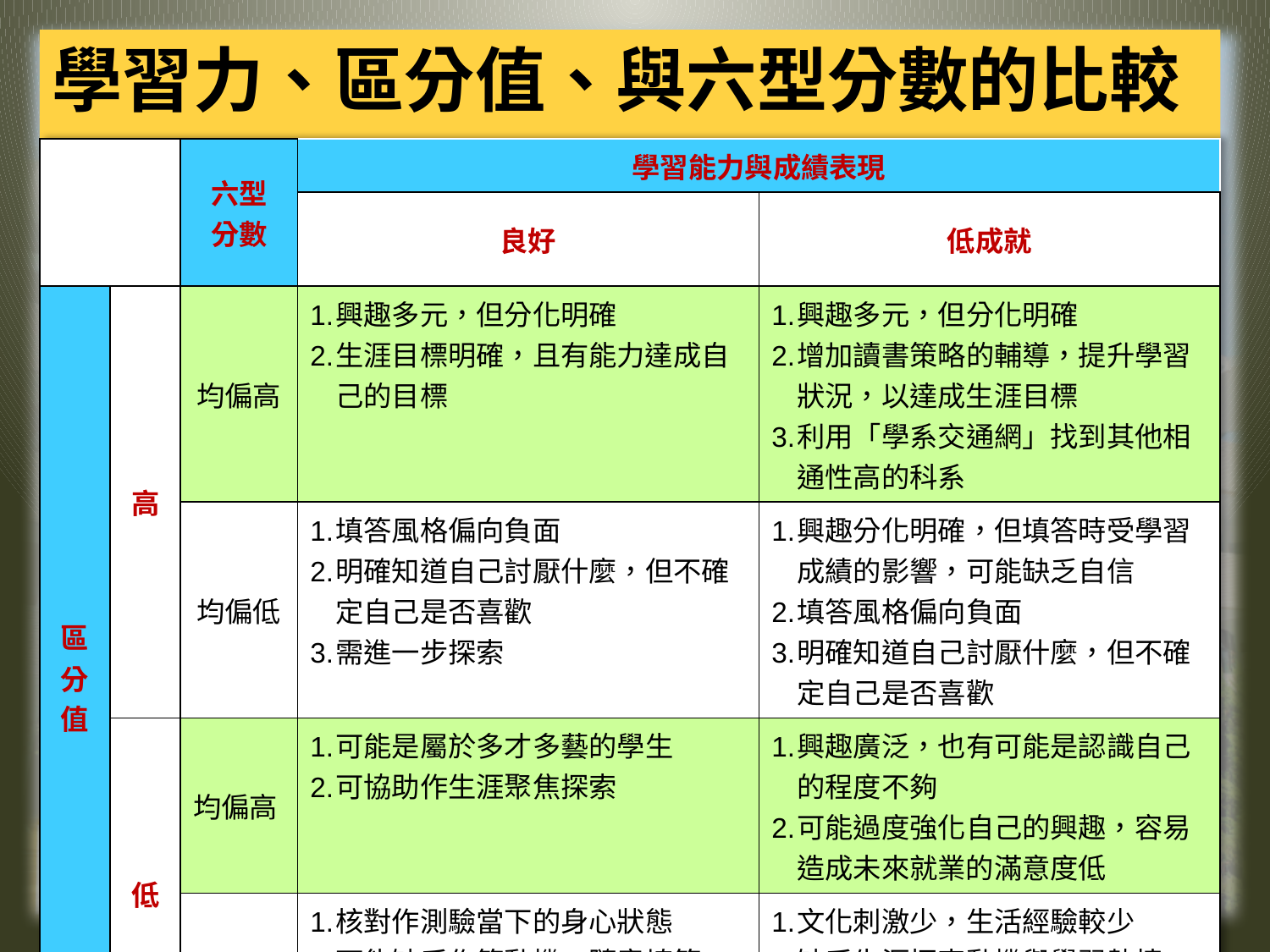

學習力、區分值、與六型分數的比較
|  |  | 六型 分數 | 學習能力與成績表現 |  |
| --- | --- | --- | --- | --- |
|  |  |  | 良好 | 低成就 |
| 區分值 | 高 | 均偏高 | 興趣多元，但分化明確 生涯目標明確，且有能力達成自己的目標 | 興趣多元，但分化明確 增加讀書策略的輔導，提升學習狀況，以達成生涯目標 利用「學系交通網」找到其他相通性高的科系 |
|  |  | 均偏低 | 填答風格偏向負面 明確知道自己討厭什麼，但不確定自己是否喜歡 需進一步探索 | 興趣分化明確，但填答時受學習成績的影響，可能缺乏自信 填答風格偏向負面 明確知道自己討厭什麼，但不確定自己是否喜歡 |
|  | 低 | 均偏高 | 可能是屬於多才多藝的學生 可協助作生涯聚焦探索 | 興趣廣泛，也有可能是認識自己的程度不夠 可能過度強化自己的興趣，容易造成未來就業的滿意度低 |
|  |  | 均偏低 | 核對作測驗當下的身心狀態 可能缺乏作答動機，隨意填答 | 文化刺激少，生活經驗較少 缺乏生涯探索動機與學習熱情，容易有挫敗感 可能缺乏作答動機，隨意填答 |